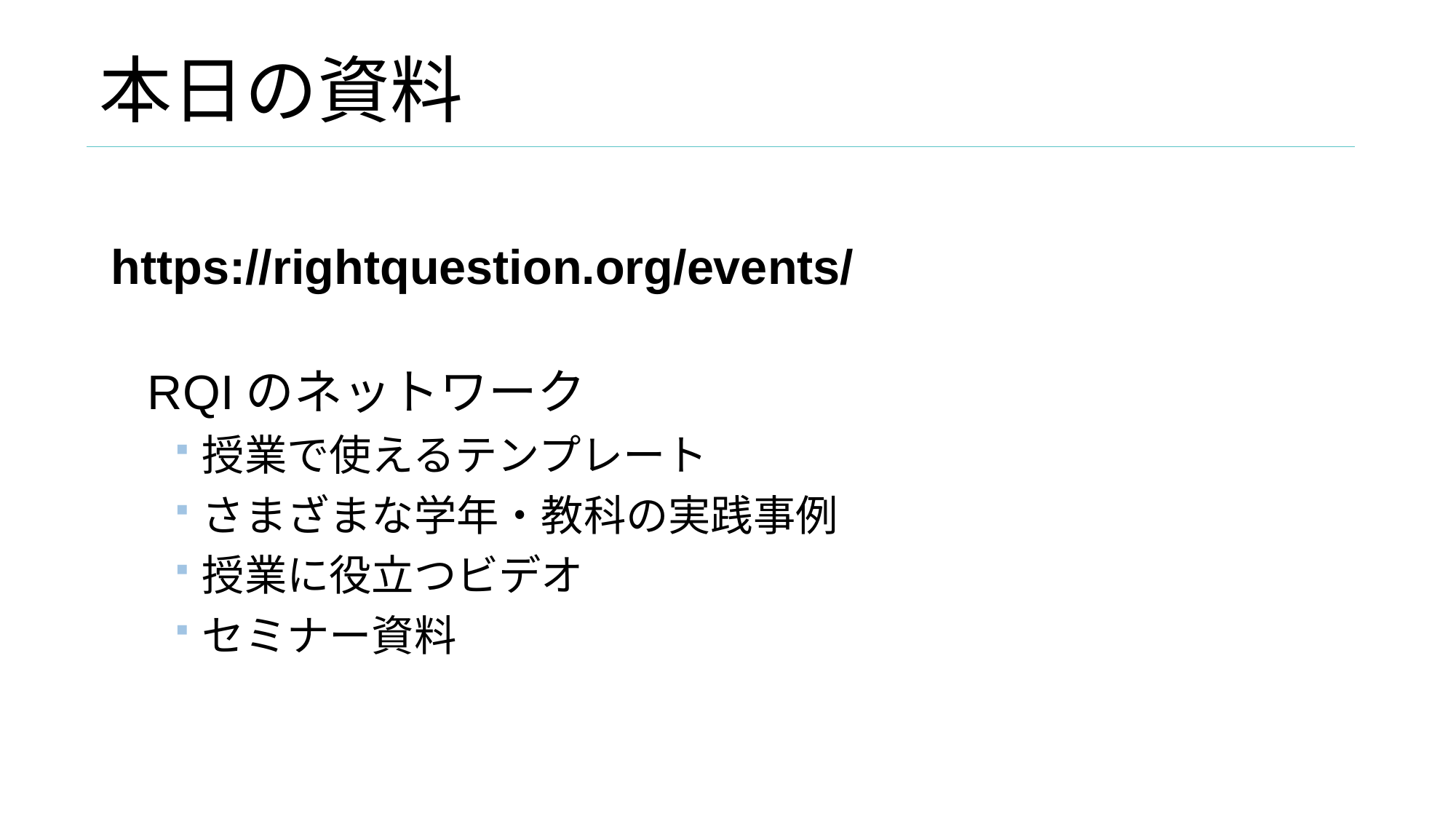

本日の資料

https://rightquestion.org/events/
RQIのネットワーク
授業で使えるテンプレート
さまざまな学年・教科の実践事例
授業に役立つビデオ
セミナー資料